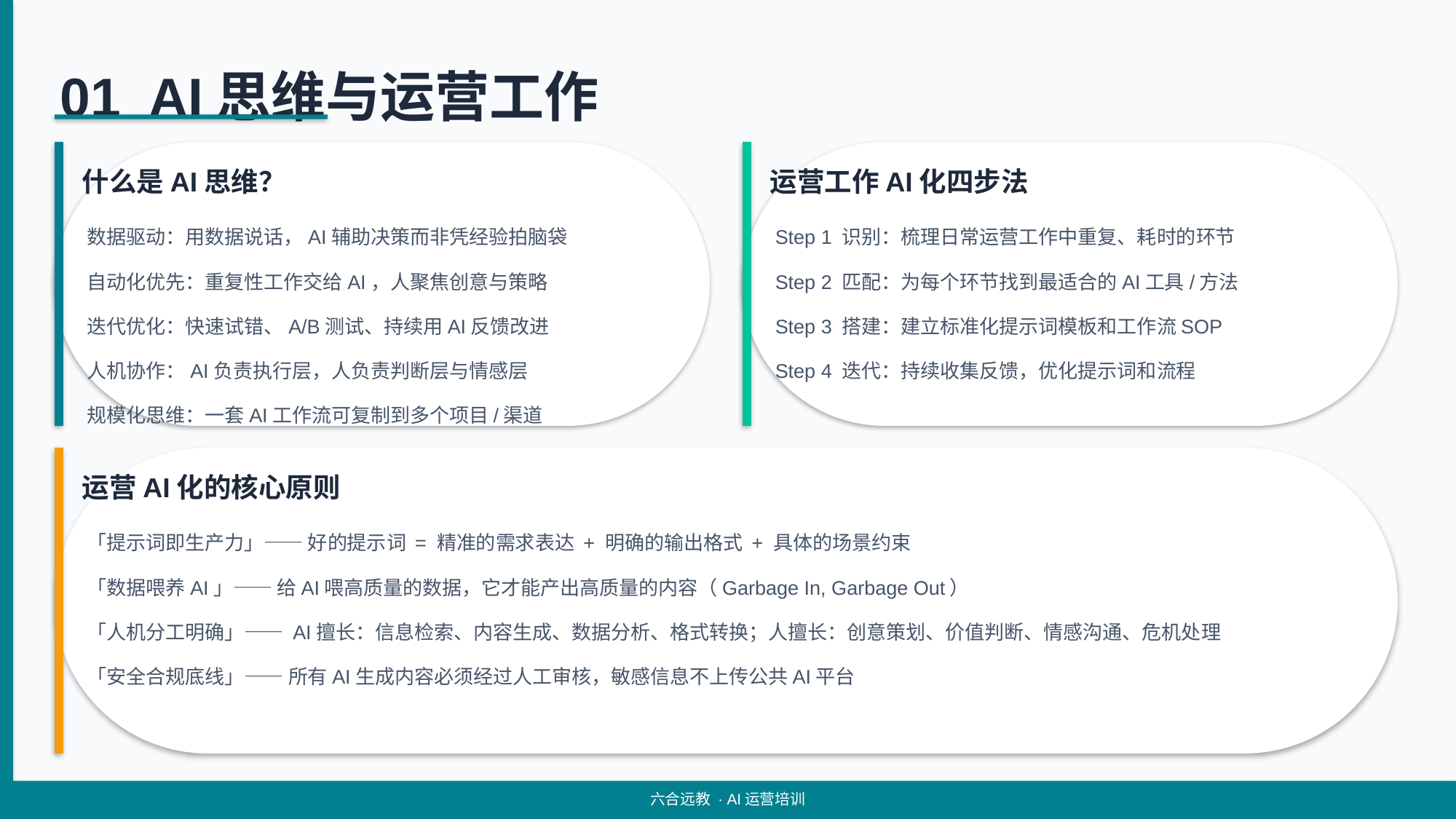

01  AI思维与运营工作

什么是AI思维？
运营工作AI化四步法
数据驱动：用数据说话，AI辅助决策而非凭经验拍脑袋
自动化优先：重复性工作交给AI，人聚焦创意与策略
迭代优化：快速试错、A/B测试、持续用AI反馈改进
人机协作：AI负责执行层，人负责判断层与情感层
规模化思维：一套AI工作流可复制到多个项目/渠道
Step 1 识别：梳理日常运营工作中重复、耗时的环节
Step 2 匹配：为每个环节找到最适合的AI工具/方法
Step 3 搭建：建立标准化提示词模板和工作流SOP
Step 4 迭代：持续收集反馈，优化提示词和流程

运营AI化的核心原则
「提示词即生产力」—— 好的提示词 = 精准的需求表达 + 明确的输出格式 + 具体的场景约束
「数据喂养AI」—— 给AI喂高质量的数据，它才能产出高质量的内容（Garbage In, Garbage Out）
「人机分工明确」—— AI擅长：信息检索、内容生成、数据分析、格式转换；人擅长：创意策划、价值判断、情感沟通、危机处理
「安全合规底线」—— 所有AI生成内容必须经过人工审核，敏感信息不上传公共AI平台

六合远教 · AI运营培训